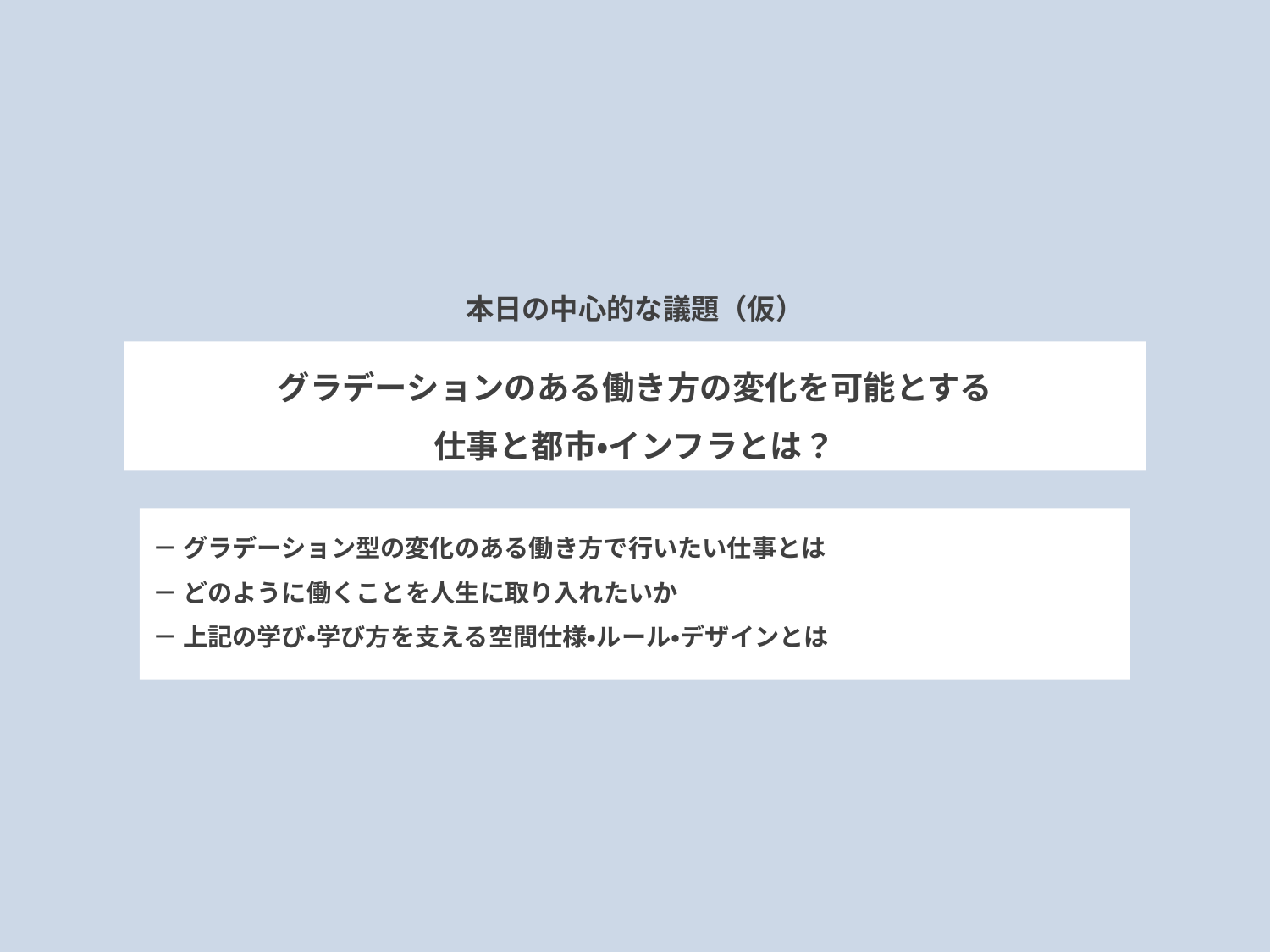

本日の中心的な議題（仮）
# グラデーションのある働き方の変化を可能とする 仕事と都市・インフラとは？
－ グラデーション型の変化のある働き方で行いたい仕事とは
－ どのように働くことを人生に取り入れたいか
－ 上記の学び・学び方を支える空間仕様・ルール・デザインとは